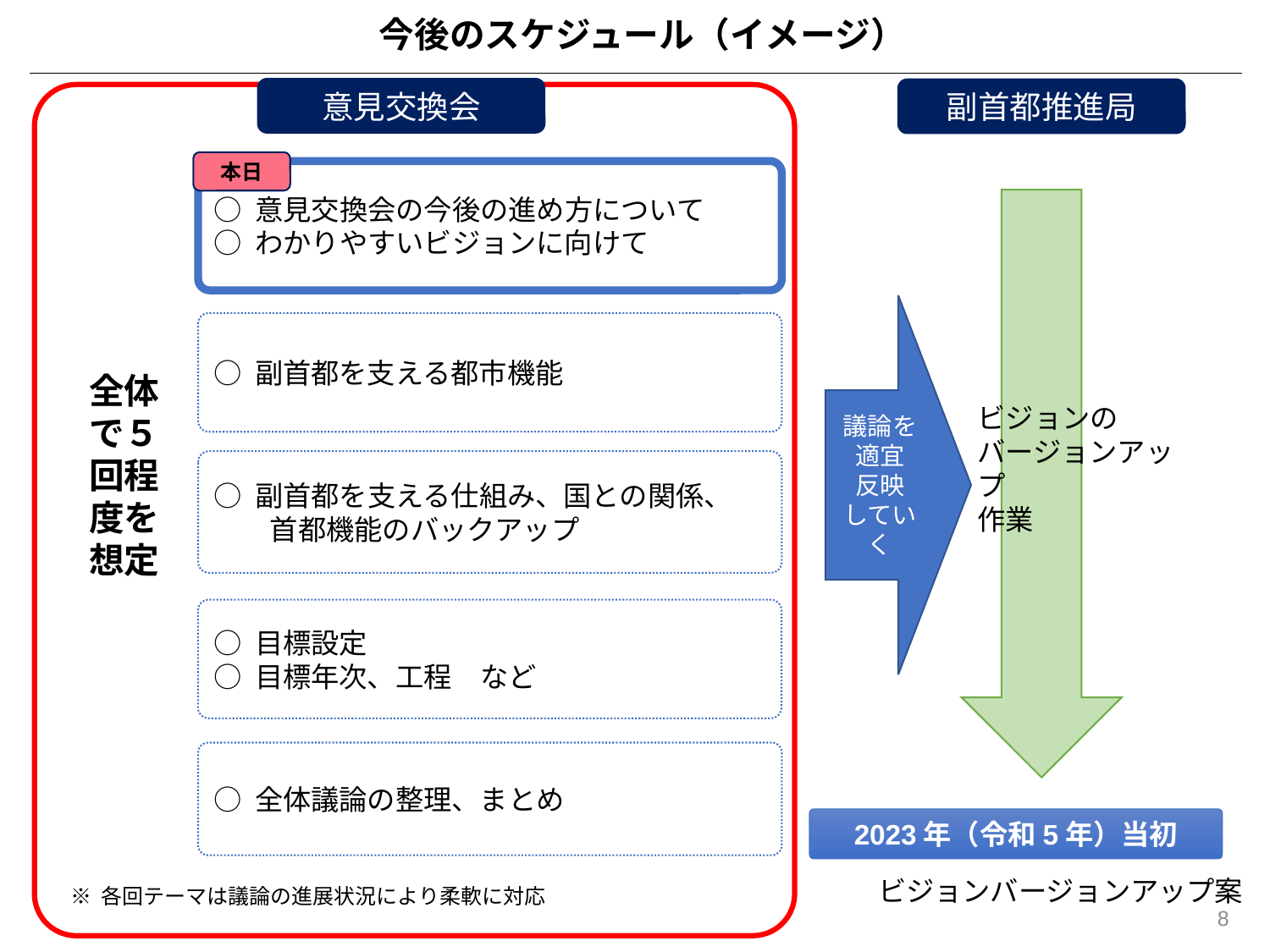

今後のスケジュール（イメージ）
意見交換会
副首都推進局

本日
○ 意見交換会の今後の進め方について
○ わかりやすいビジョンに向けて
全体で５回程度を想定

議論を
適宜
反映
していく
○ 副首都を支える都市機能
ビジョンの
バージョンアップ
作業
○ 副首都を支える仕組み、国との関係、
　　首都機能のバックアップ
○ 目標設定
○ 目標年次、工程　など
○ 全体議論の整理、まとめ
2023年（令和5年）当初
ビジョンバージョンアップ案
※ 各回テーマは議論の進展状況により柔軟に対応
8